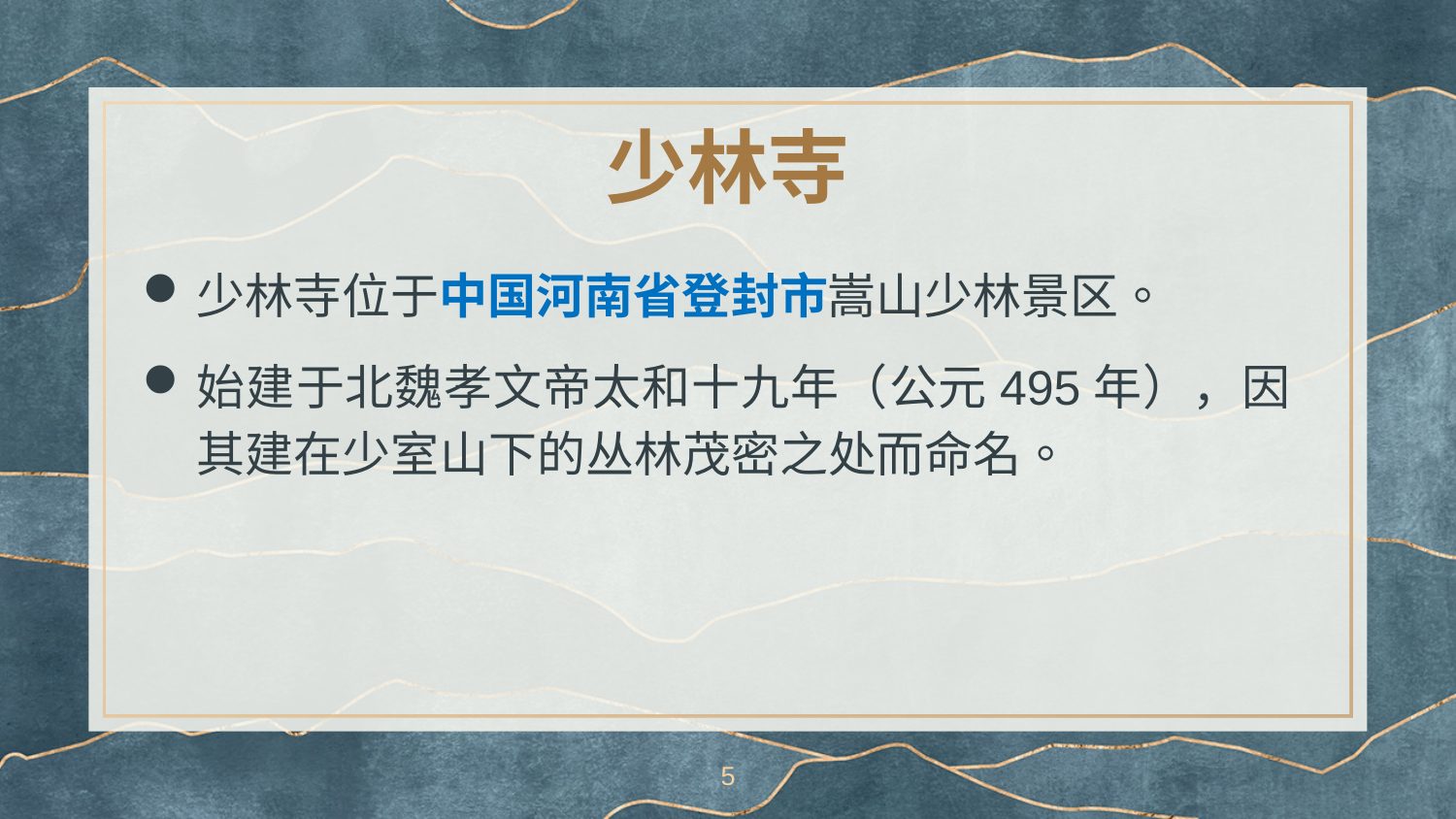

# 少林寺
少林寺位于中国河南省登封市嵩山少林景区。
始建于北魏孝文帝太和十九年（公元495年），因其建在少室山下的丛林茂密之处而命名。
5